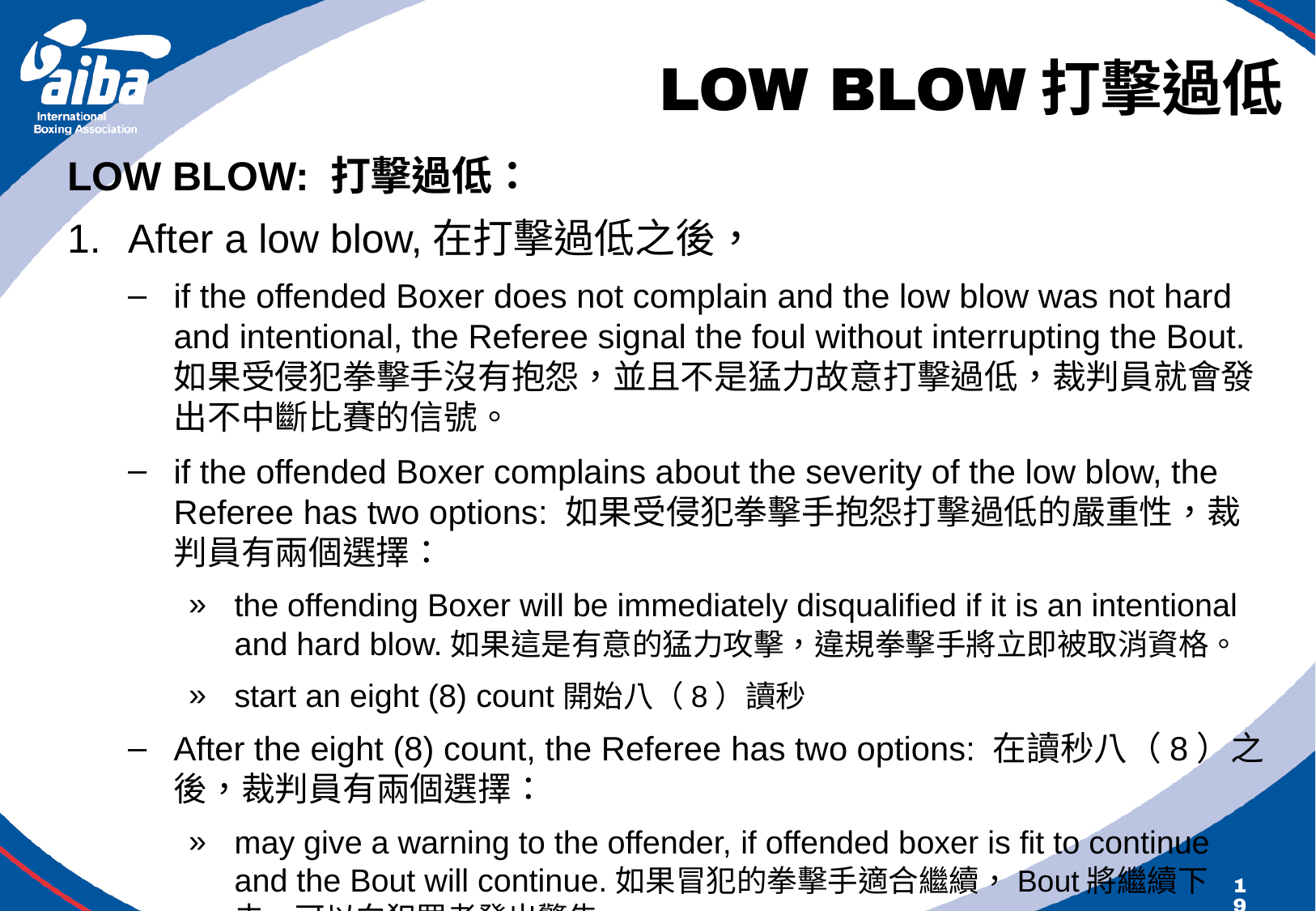

# LOW BLOW打擊過低

LOW BLOW: 打擊過低：
After a low blow,在打擊過低之後，
if the offended Boxer does not complain and the low blow was not hard and intentional, the Referee signal the foul without interrupting the Bout.如果受侵犯拳擊手沒有抱怨，並且不是猛力故意打擊過低，裁判員就會發出不中斷比賽的信號。
if the offended Boxer complains about the severity of the low blow, the Referee has two options: 如果受侵犯拳擊手抱怨打擊過低的嚴重性，裁判員有兩個選擇：
the offending Boxer will be immediately disqualified if it is an intentional and hard blow.如果這是有意的猛力攻擊，違規拳擊手將立即被取消資格。
start an eight (8) count開始八（8）讀秒
After the eight (8) count, the Referee has two options: 在讀秒八（8）之後，裁判員有兩個選擇：
may give a warning to the offender, if offended boxer is fit to continue and the Bout will continue.如果冒犯的拳擊手適合繼續，Bout將繼續下去，可以向犯罪者發出警告。
give a certain amount of time (max. 90 sec) to recover, if offended boxer is unfit to continue給予一定的時間（最多90秒）恢復，如果冒犯的拳擊手不適合繼續

195